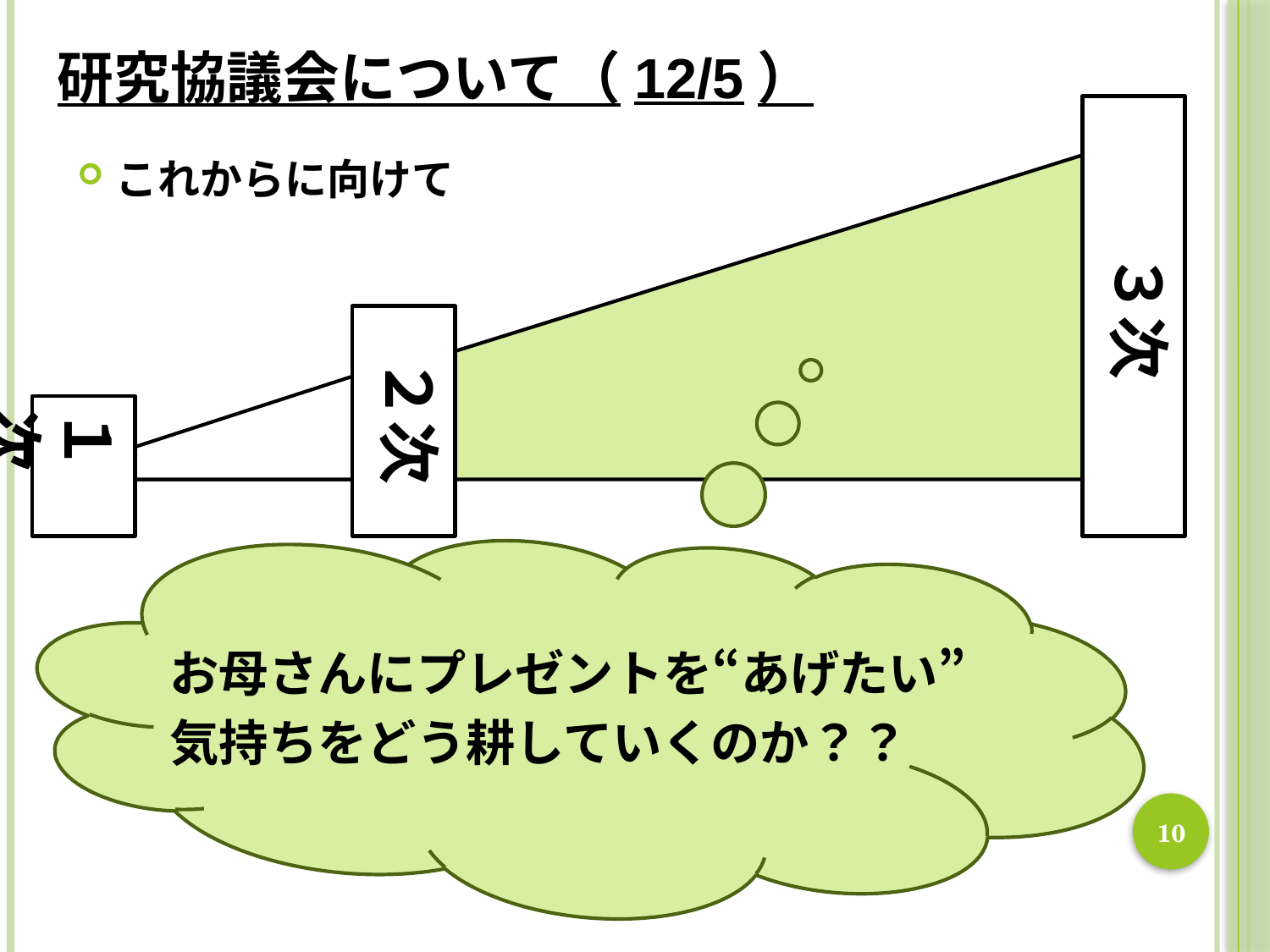

研究協議会について（12/5）
３次
これからに向けて

２次
１次

お母さんにプレゼントを“あげたい”
気持ちをどう耕していくのか？？
10